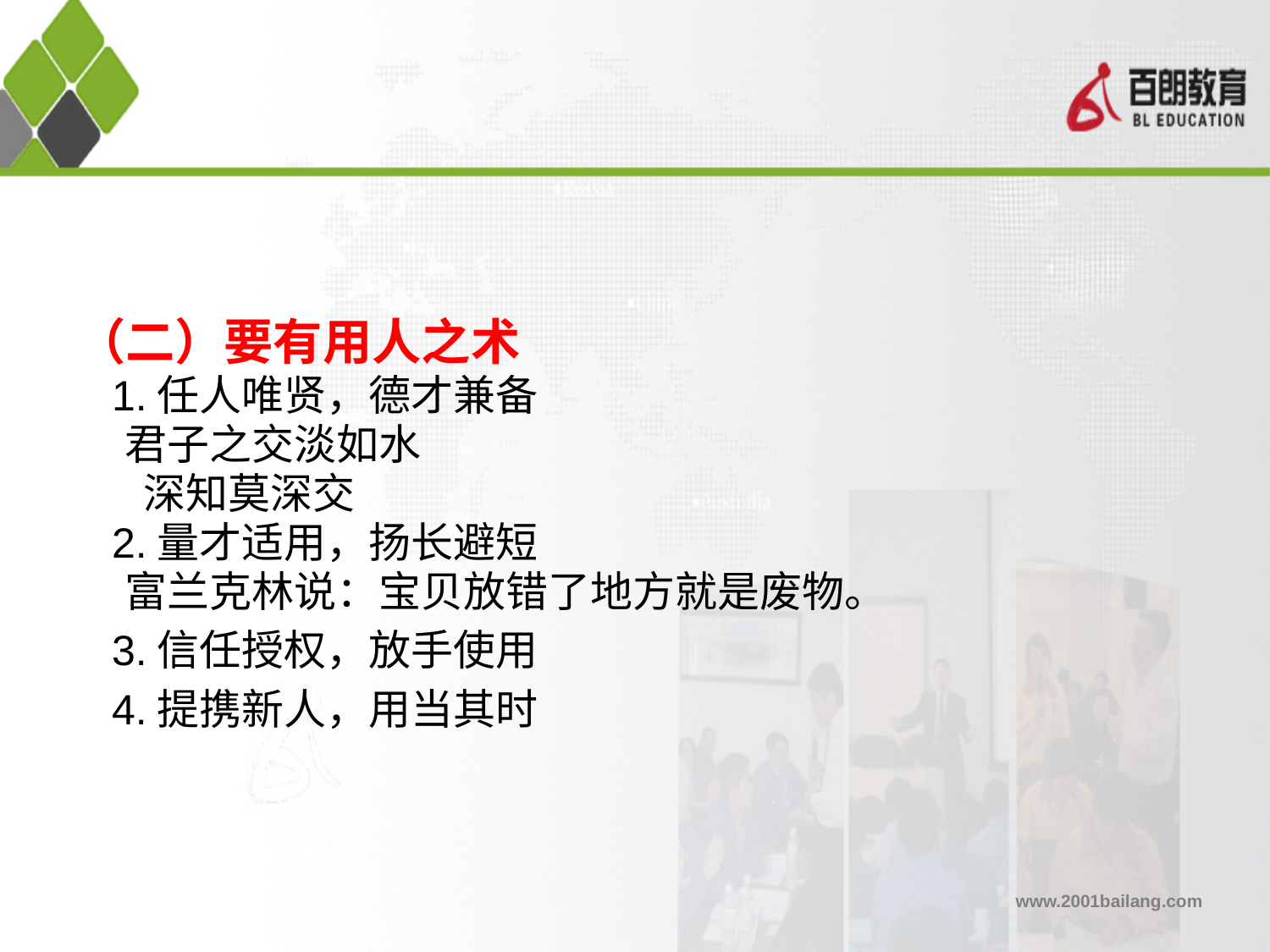

#
（二）要有用人之术
   1.任人唯贤，德才兼备
    君子之交淡如水
      深知莫深交
   2.量才适用，扬长避短
    富兰克林说：宝贝放错了地方就是废物。
   3.信任授权，放手使用
   4.提携新人，用当其时